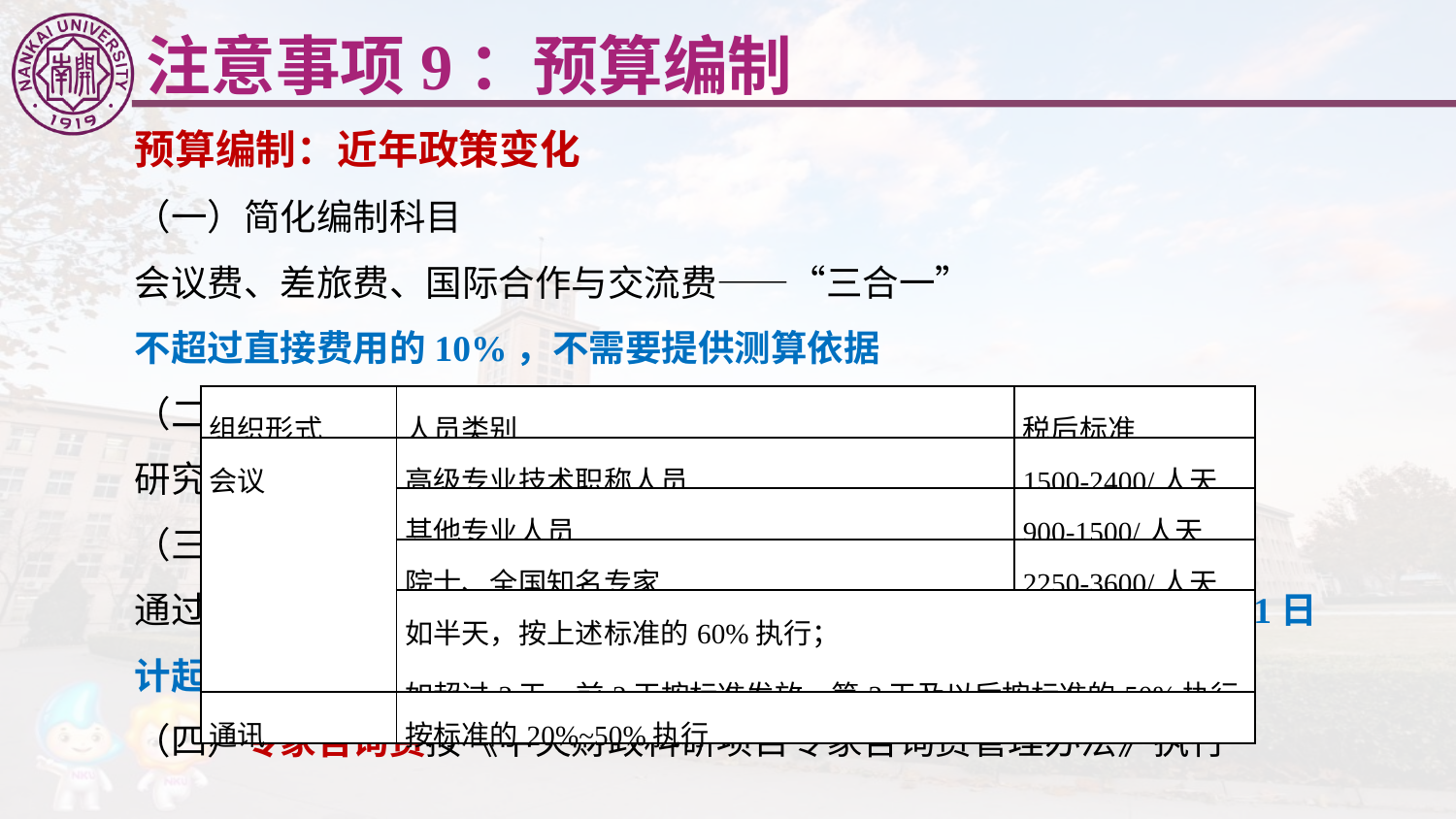

注意事项9：预算编制
预算编制：近年政策变化
（一）简化编制科目
会议费、差旅费、国际合作与交流费——“三合一”
不超过直接费用的10%，不需要提供测算依据
（二）明确劳务费的开支范围，不设比例限制
研究生、访问学者、临时聘用人员、科研辅助人员等
（三）改进结余经费留处方式
通过结题验收的，留用2年（18+6）（自验收结论下达后次年的1月1日计起，如2018结题，2019下达，2021年底截止使用）
（四）专家咨询费按《中央财政科研项目专家咨询费管理办法》执行
| 组织形式 | 人员类别 | 税后标准 |
| --- | --- | --- |
| 会议 | 高级专业技术职称人员 | 1500-2400/人天 |
|  | 其他专业人员 | 900-1500/人天 |
|  | 院士、全国知名专家 | 2250-3600/人天 |
|  | 如半天，按上述标准的60%执行； 如超过2天，前2天按标准发放，第3天及以后按标准的50%执行 |  |
| 通讯 | 按标准的20%~50%执行 |  |